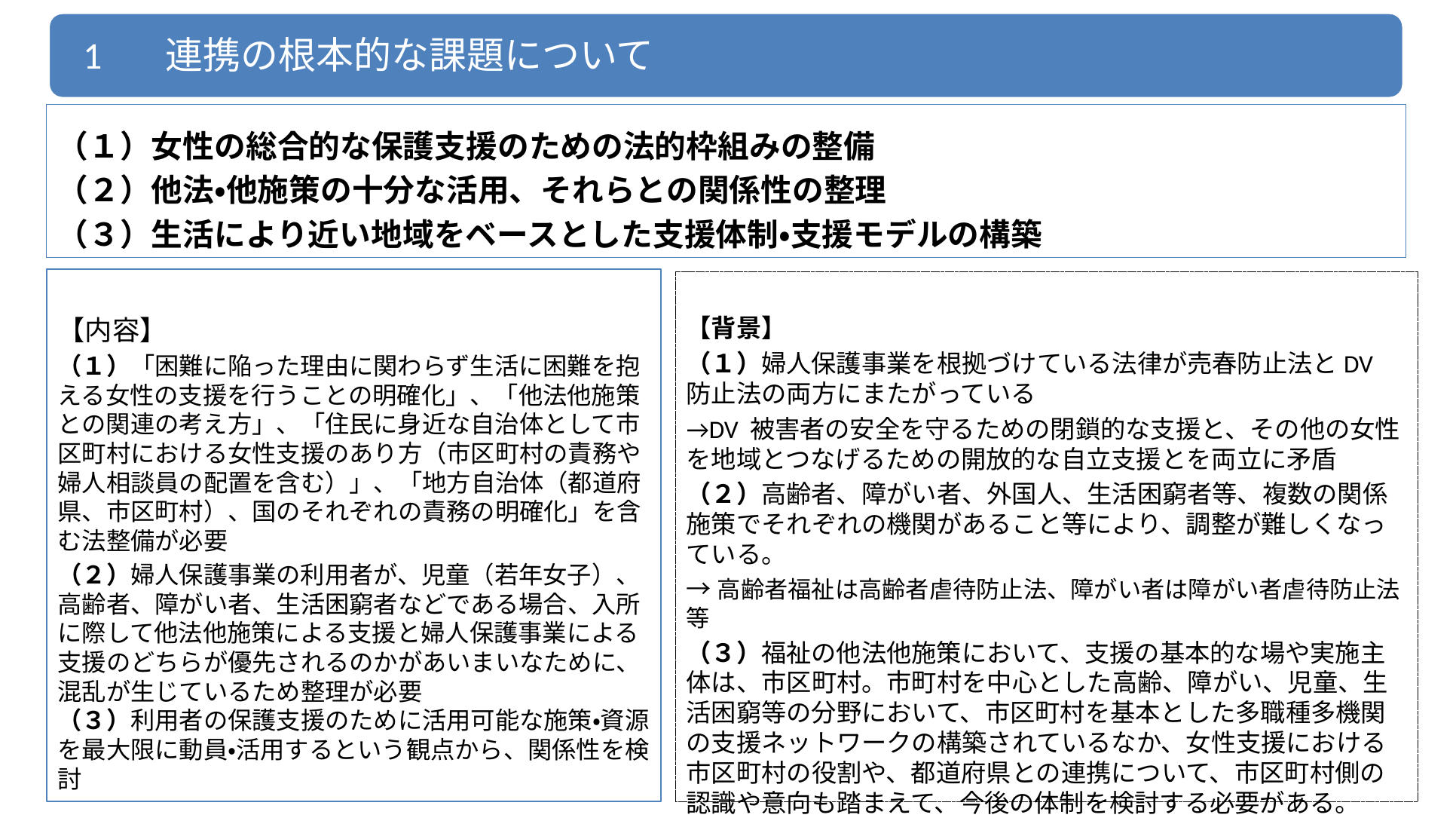

1 　 連携の根本的な課題について
（１）女性の総合的な保護支援のための法的枠組みの整備
（２）他法・他施策の十分な活用、それらとの関係性の整理
（３）生活により近い地域をベースとした支援体制・支援モデルの構築

【内容】
（１）「困難に陥った理由に関わらず生活に困難を抱える女性の支援を行うことの明確化」、「他法他施策との関連の考え方」、「住民に身近な自治体として市区町村における女性支援のあり方（市区町村の責務や婦人相談員の配置を含む）」、「地方自治体（都道府県、市区町村）、国のそれぞれの責務の明確化」を含む法整備が必要
（２）婦人保護事業の利用者が、児童（若年女子）、高齢者、障がい者、生活困窮者などである場合、入所に際して他法他施策による支援と婦人保護事業による支援のどちらが優先されるのかがあいまいなために、混乱が生じているため整理が必要
（３）利用者の保護支援のために活用可能な施策・資源を最大限に動員・活用するという観点から、関係性を検討

【背景】
（１）婦人保護事業を根拠づけている法律が売春防止法とDV 防止法の両方にまたがっている
→DV 被害者の安全を守るための閉鎖的な支援と、その他の女性を地域とつなげるための開放的な自立支援とを両立に矛盾
（２）高齢者、障がい者、外国人、生活困窮者等、複数の関係施策でそれぞれの機関があること等により、調整が難しくなっている。
→高齢者福祉は高齢者虐待防止法、障がい者は障がい者虐待防止法等
（３）福祉の他法他施策において、支援の基本的な場や実施主体は、市区町村。市町村を中心とした高齢、障がい、児童、生活困窮等の分野において、市区町村を基本とした多職種多機関の支援ネットワークの構築されているなか、女性支援における市区町村の役割や、都道府県との連携について、市区町村側の認識や意向も踏まえて、今後の体制を検討する必要がある。